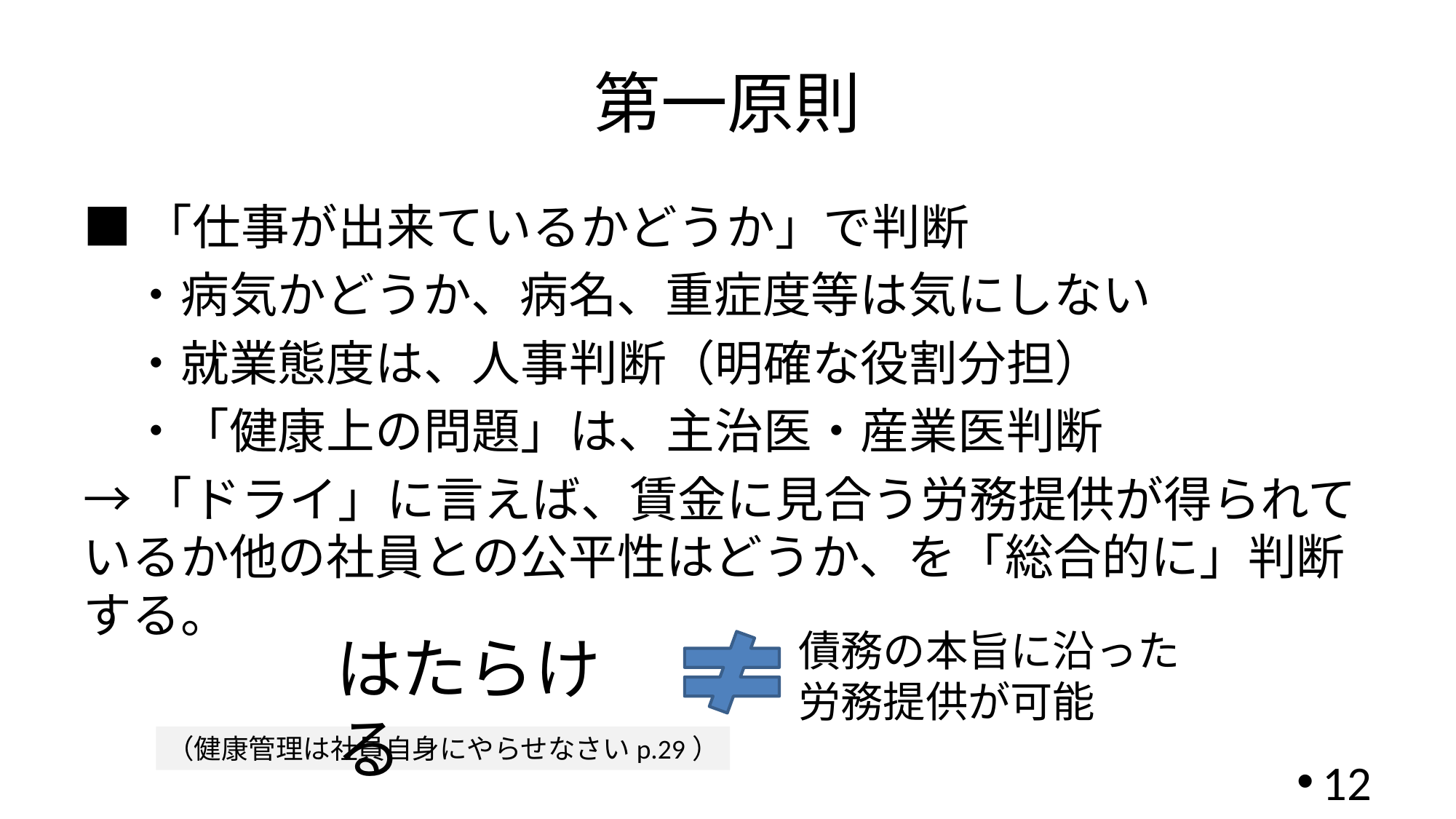

# 第一原則
■「仕事が出来ているかどうか」で判断
　・病気かどうか、病名、重症度等は気にしない
　・就業態度は、人事判断（明確な役割分担）
　・「健康上の問題」は、主治医・産業医判断
→「ドライ」に言えば、賃金に見合う労務提供が得られているか他の社員との公平性はどうか、を「総合的に」判断する。

債務の本旨に沿った労務提供が可能
はたらける

（健康管理は社員自身にやらせなさいp.29）
12